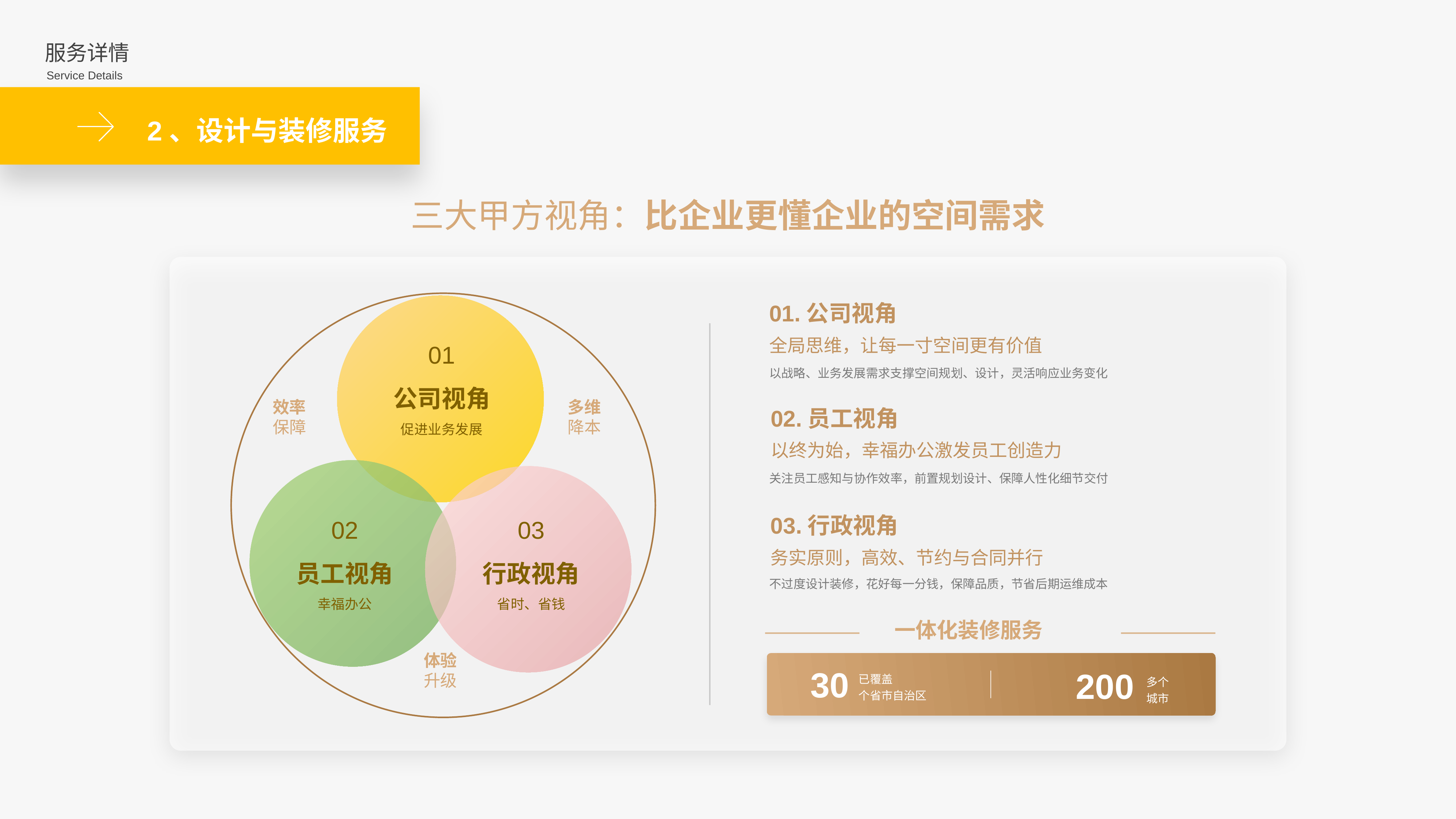

服务详情
Service Details

2、设计与装修服务

三大甲方视角：比企业更懂企业的空间需求

01
公司视角
促进业务发展
效率
保障
多维
降本

02
员工视角
幸福办公
03
行政视角
省时、省钱
体验
升级
01.公司视角
全局思维，让每一寸空间更有价值
以战略、业务发展需求支撑空间规划、设计，灵活响应业务变化
02.员工视角
以终为始，幸福办公激发员工创造力
关注员工感知与协作效率，前置规划设计、保障人性化细节交付
03.行政视角
务实原则，高效、节约与合同并行
不过度设计装修，花好每一分钱，保障品质，节省后期运维成本
一体化装修服务

30
200
已覆盖
个省市自治区

多个
城市